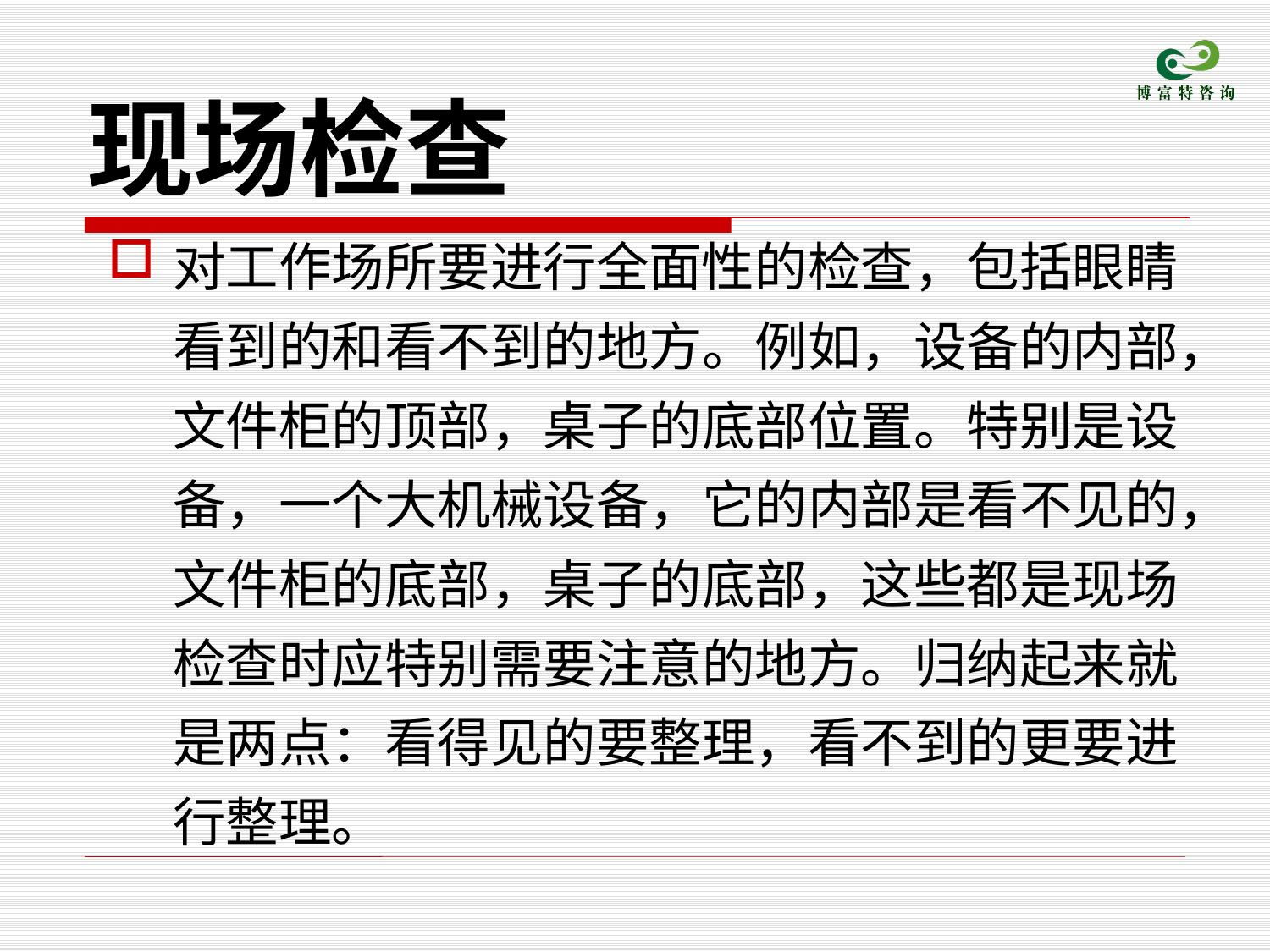

# 现场检查
对工作场所要进行全面性的检查，包括眼睛看到的和看不到的地方。例如，设备的内部，文件柜的顶部，桌子的底部位置。特别是设备，一个大机械设备，它的内部是看不见的，文件柜的底部，桌子的底部，这些都是现场检查时应特别需要注意的地方。归纳起来就是两点：看得见的要整理，看不到的更要进行整理。
110